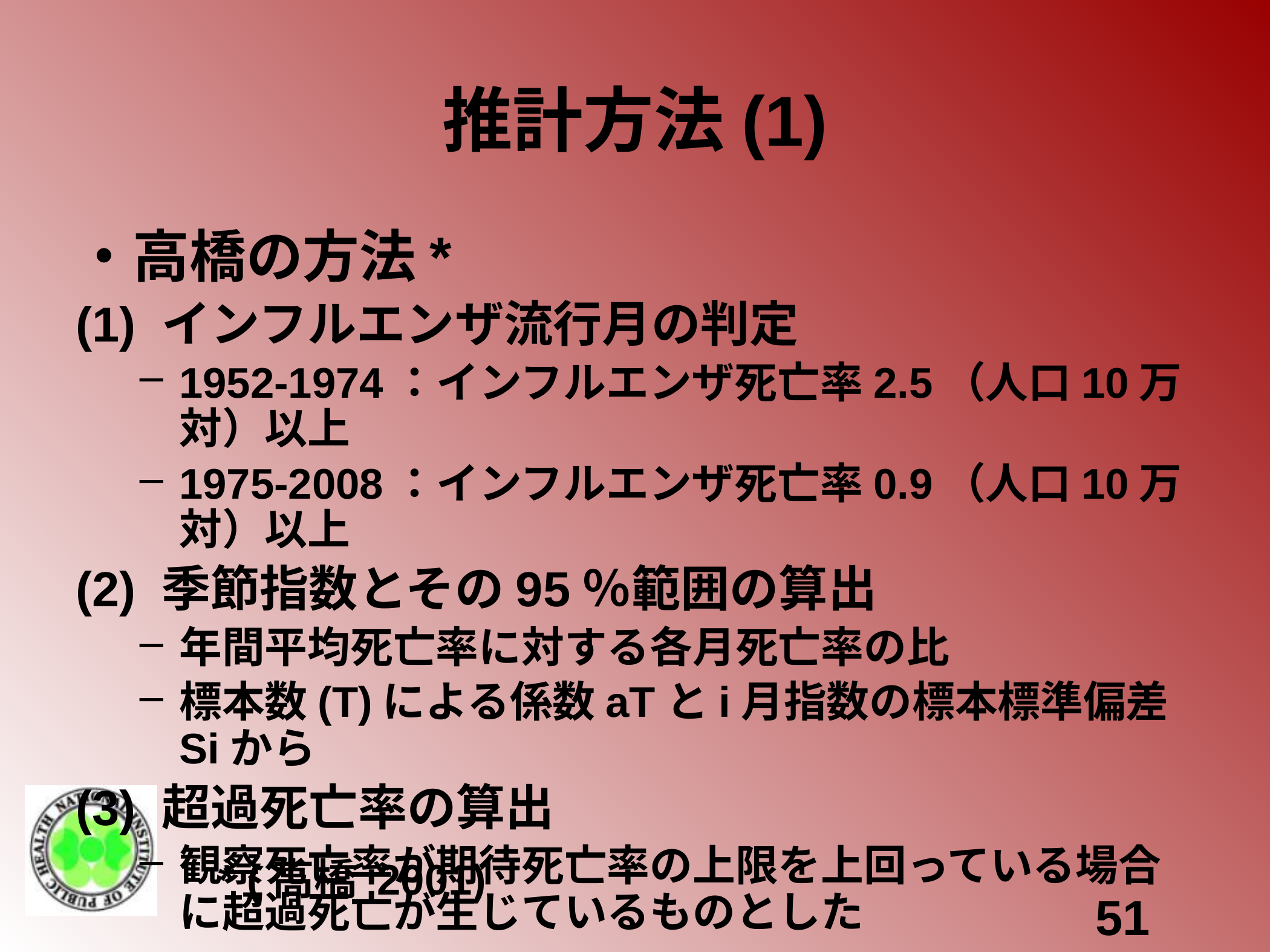

# 推計方法(1)
・高橋の方法*
(1) インフルエンザ流行月の判定
1952-1974：インフルエンザ死亡率2.5（人口10万対）以上
1975-2008：インフルエンザ死亡率0.9（人口10万対）以上
(2) 季節指数とその95％範囲の算出
年間平均死亡率に対する各月死亡率の比
標本数(T)による係数aTとi月指数の標本標準偏差Siから
(3) 超過死亡率の算出
観察死亡率が期待死亡率の上限を上回っている場合に超過死亡が生じているものとした
* (高橋 2001)